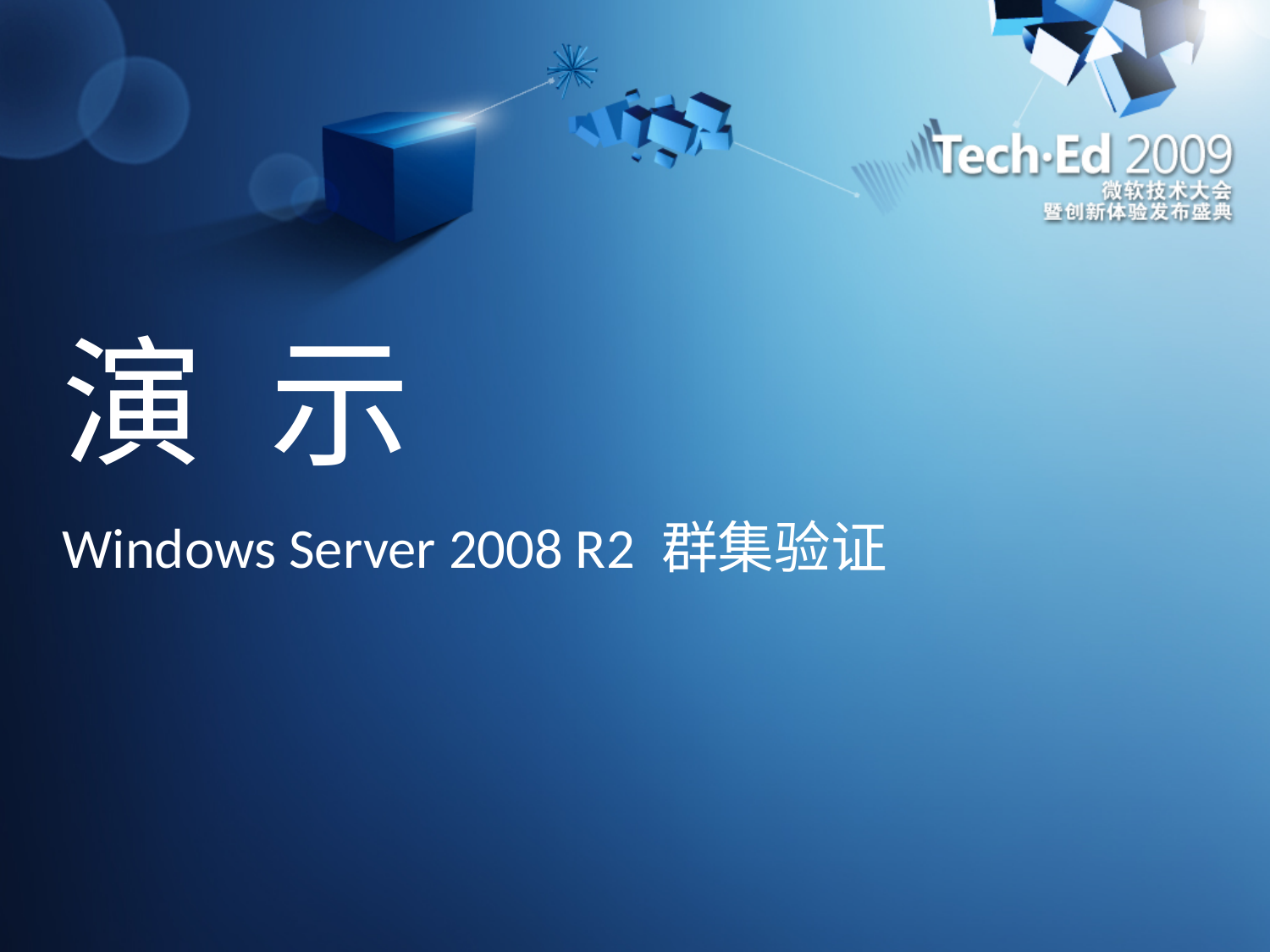

# 演 示
Windows Server 2008 R2 群集验证